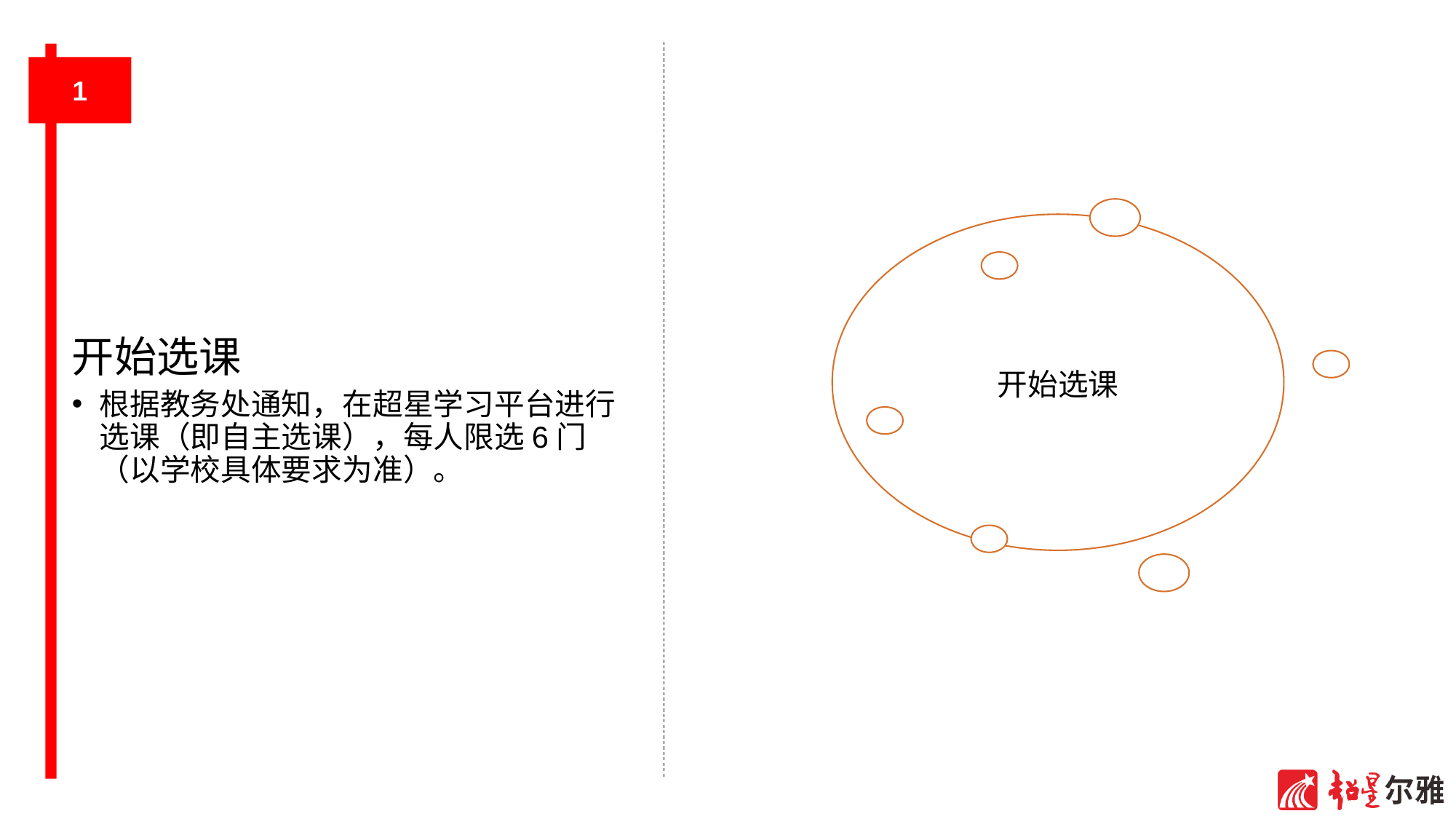

开始选课
根据教务处通知，在超星学习平台进行选课（即自主选课），每人限选6门（以学校具体要求为准）。
1
开始选课